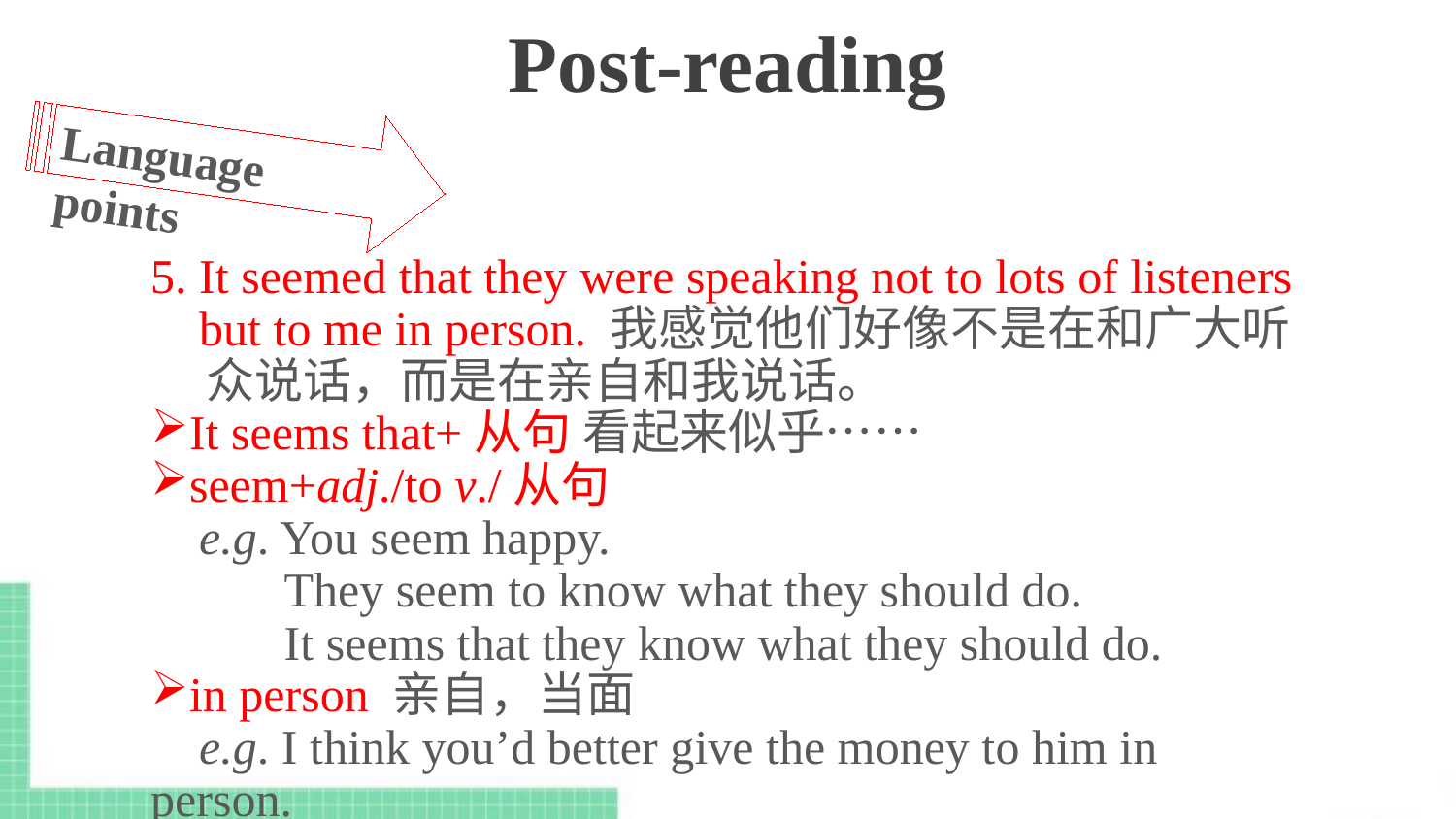

Post-reading
Language points
5. It seemed that they were speaking not to lots of listeners
    but to me in person. 我感觉他们好像不是在和广大听
    众说话，而是在亲自和我说话。
It seems that+从句 看起来似乎……
seem+adj./to v./从句
    e.g. You seem happy.
           They seem to know what they should do.
           It seems that they know what they should do.
in person 亲自，当面
    e.g. I think you’d better give the money to him in person.